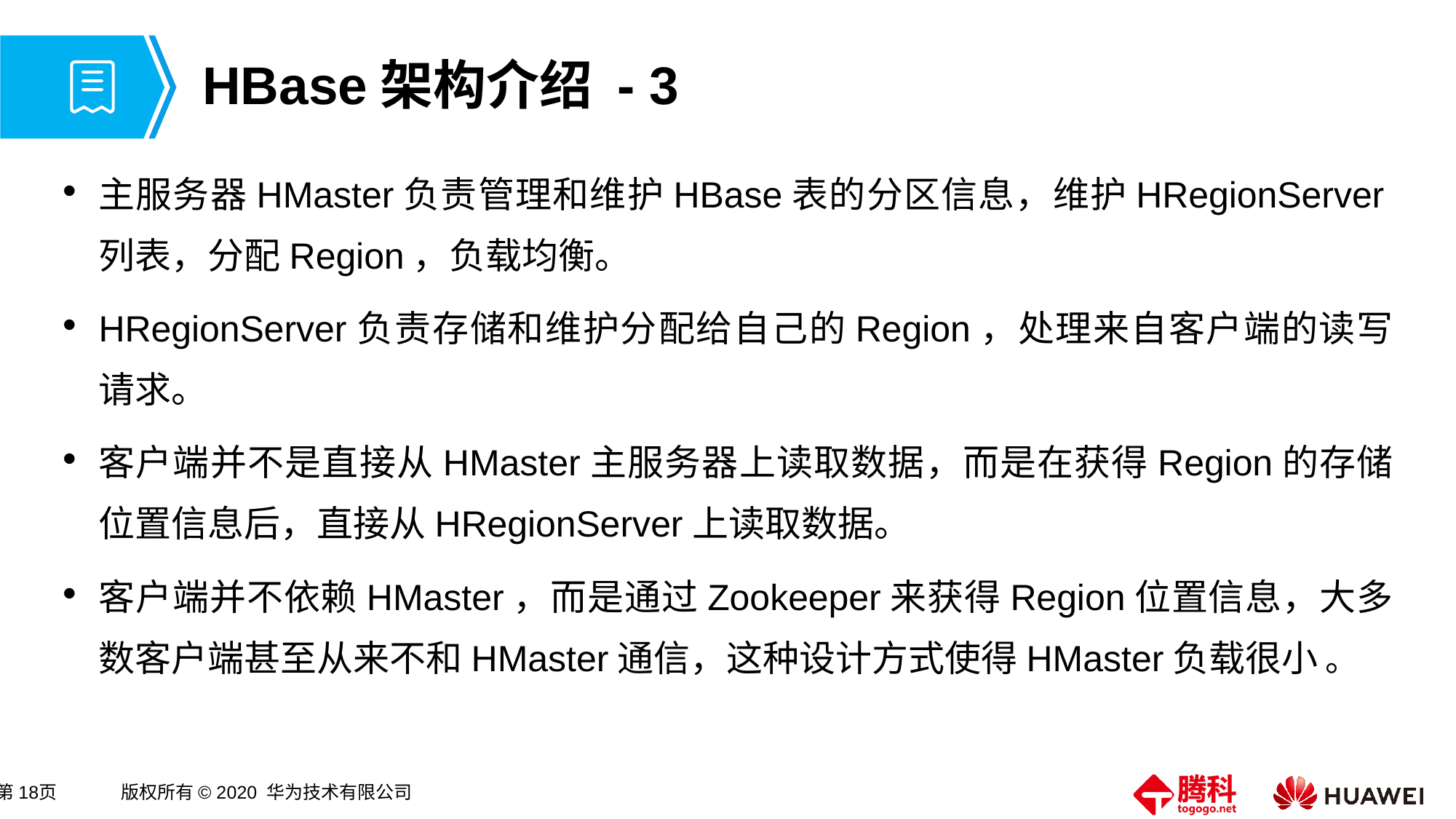

# HBase架构介绍 - 3
主服务器HMaster负责管理和维护HBase表的分区信息，维护HRegionServer列表，分配Region，负载均衡。
HRegionServer负责存储和维护分配给自己的Region，处理来自客户端的读写请求。
客户端并不是直接从HMaster主服务器上读取数据，而是在获得Region的存储位置信息后，直接从HRegionServer上读取数据。
客户端并不依赖HMaster，而是通过Zookeeper来获得Region位置信息，大多数客户端甚至从来不和HMaster通信，这种设计方式使得HMaster负载很小 。